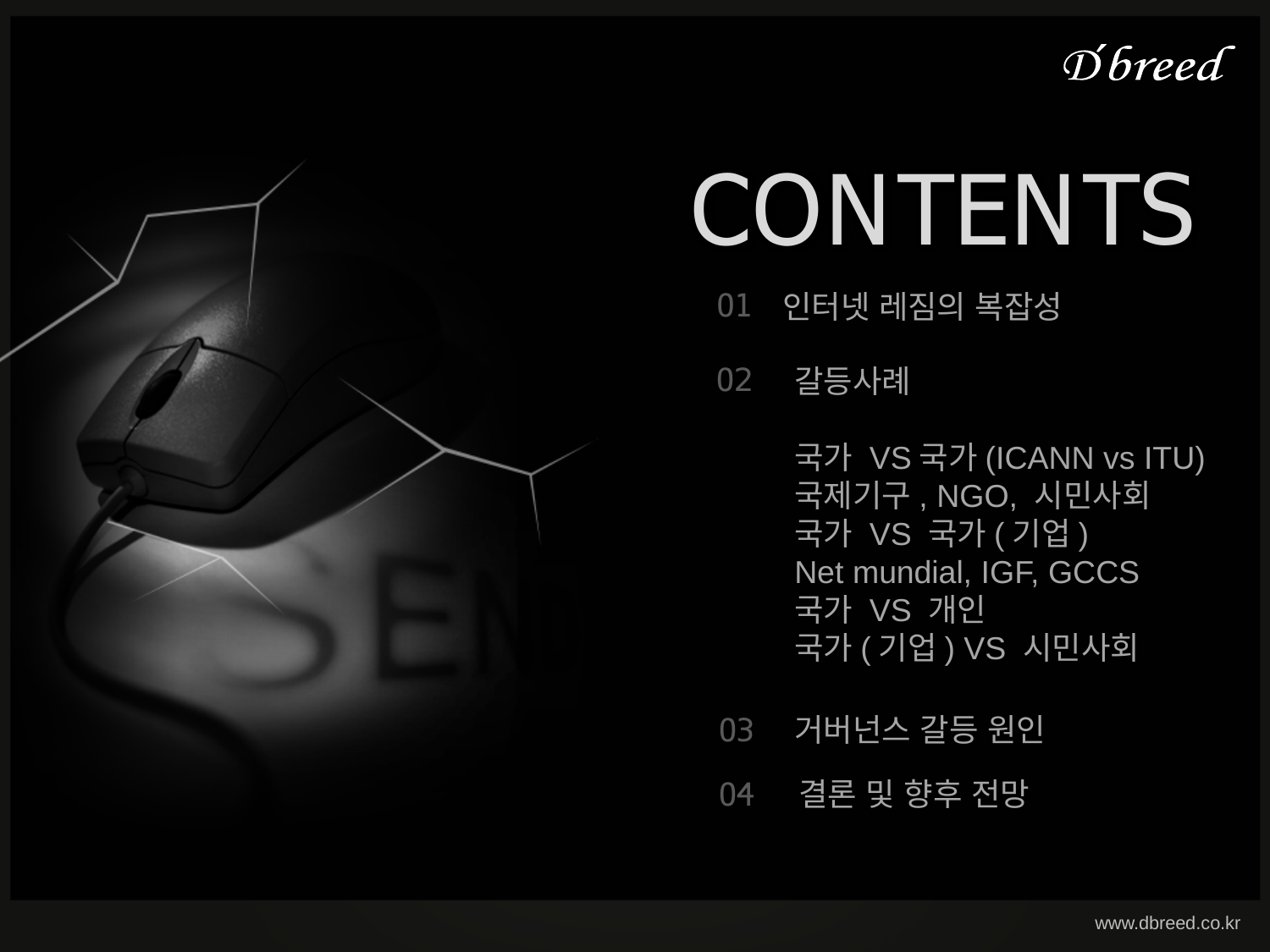

CONTENTS
01
인터넷 레짐의 복잡성
02
갈등사례

국가 VS국가(ICANN vs ITU)
국제기구, NGO, 시민사회
국가 VS 국가(기업)
Net mundial, IGF, GCCS
국가 VS 개인
국가(기업) VS 시민사회

03
거버넌스 갈등 원인
04
결론 및 향후 전망